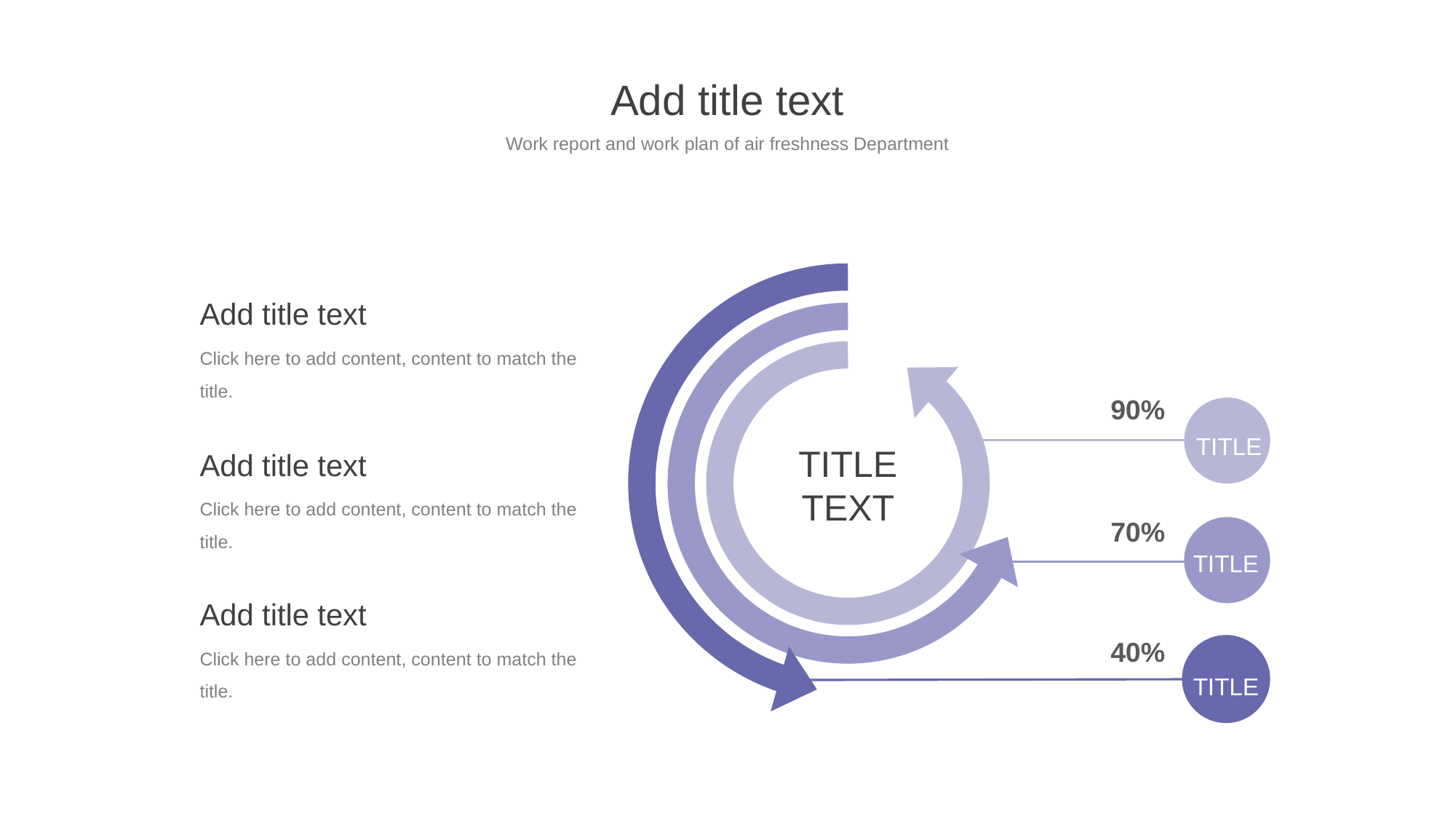

工作不足之处
Add title text
Work report and work plan of air freshness Department

90%

TITLE TEXT
70%

40%

Add title text
Click here to add content, content to match the title.
TITLE
Add title text
Click here to add content, content to match the title.
TITLE
Add title text
Click here to add content, content to match the title.
TITLE